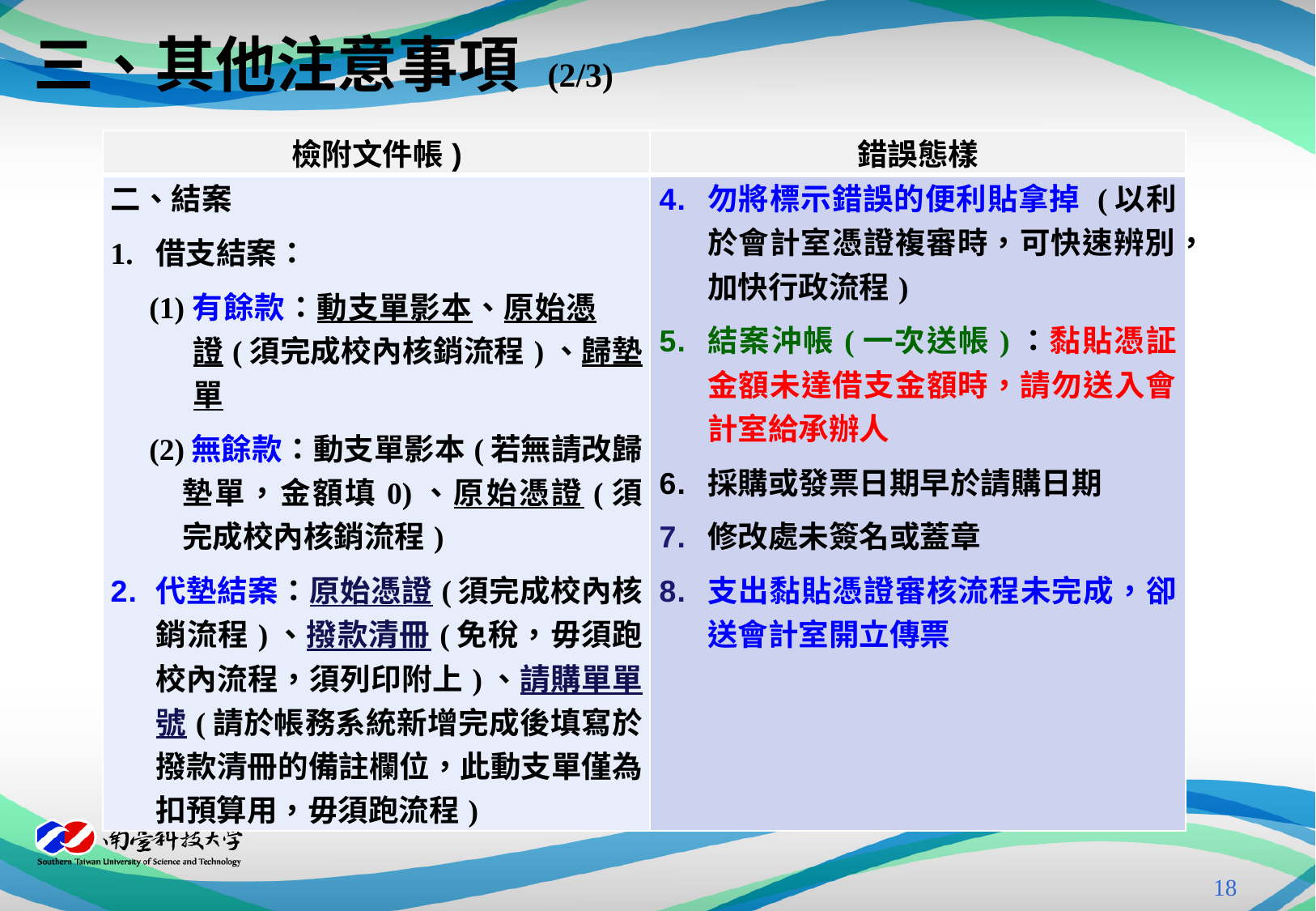

# 三、其他注意事項 (2/3)
| 檢附文件帳) | 錯誤態樣 |
| --- | --- |
| 二、結案 1. 借支結案： (1)有餘款：動支單影本、原始憑 證(須完成校內核銷流程)、歸墊單 (2)無餘款：動支單影本(若無請改歸墊單，金額填0)、原始憑證(須完成校內核銷流程) 代墊結案：原始憑證(須完成校內核銷流程)、撥款清冊(免稅，毋須跑校內流程，須列印附上)、請購單單號(請於帳務系統新增完成後填寫於撥款清冊的備註欄位，此動支單僅為扣預算用，毋須跑流程) | 勿將標示錯誤的便利貼拿掉 (以利於會計室憑證複審時，可快速辨別，加快行政流程) 結案沖帳(一次送帳)：黏貼憑証金額未達借支金額時，請勿送入會計室給承辦人 採購或發票日期早於請購日期 修改處未簽名或蓋章 支出黏貼憑證審核流程未完成，卻送會計室開立傳票 |
18